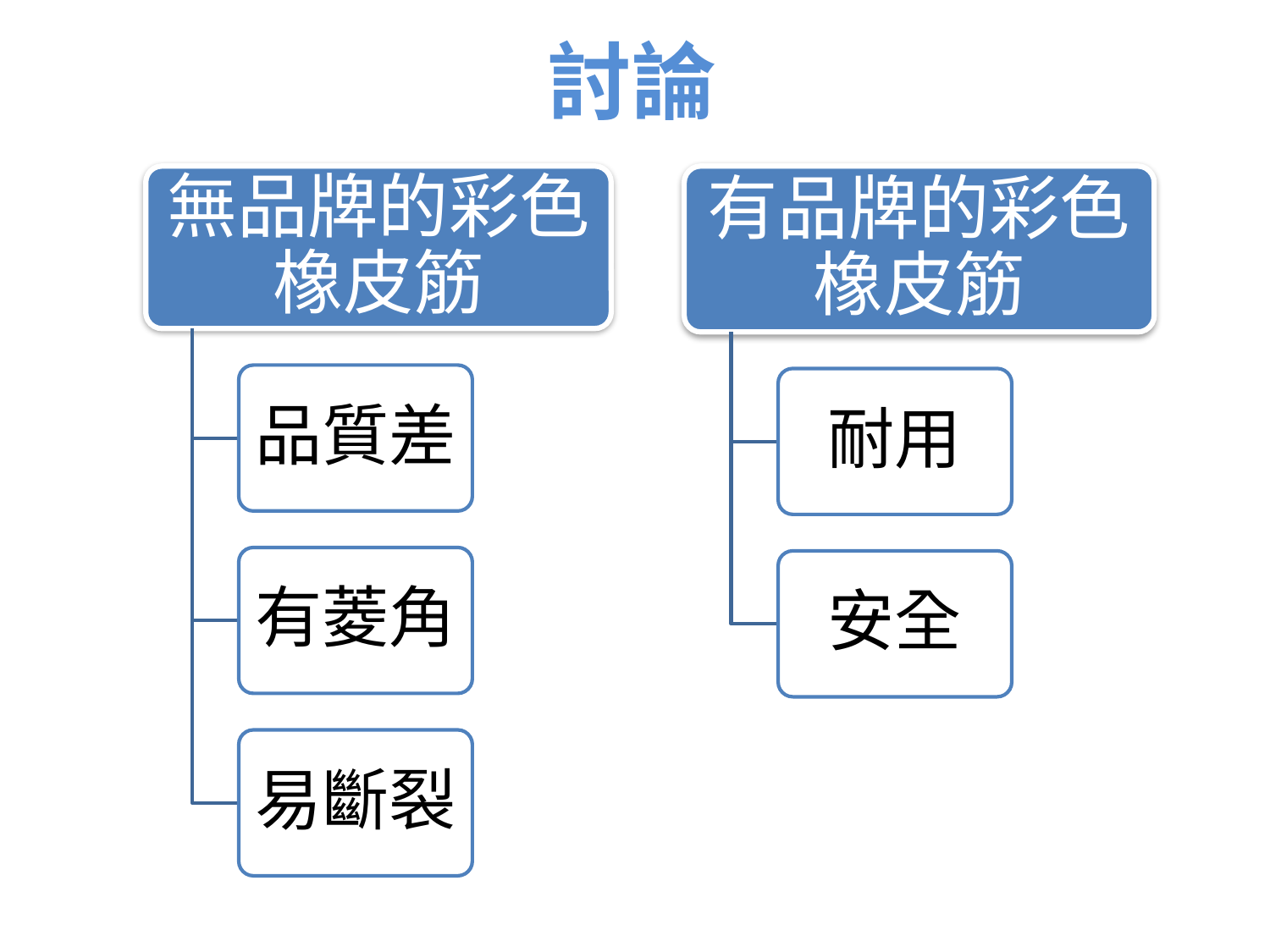

# 討論
無品牌的彩色橡皮筋
品質差
有菱角
易斷裂
有品牌的彩色橡皮筋
耐用
安全